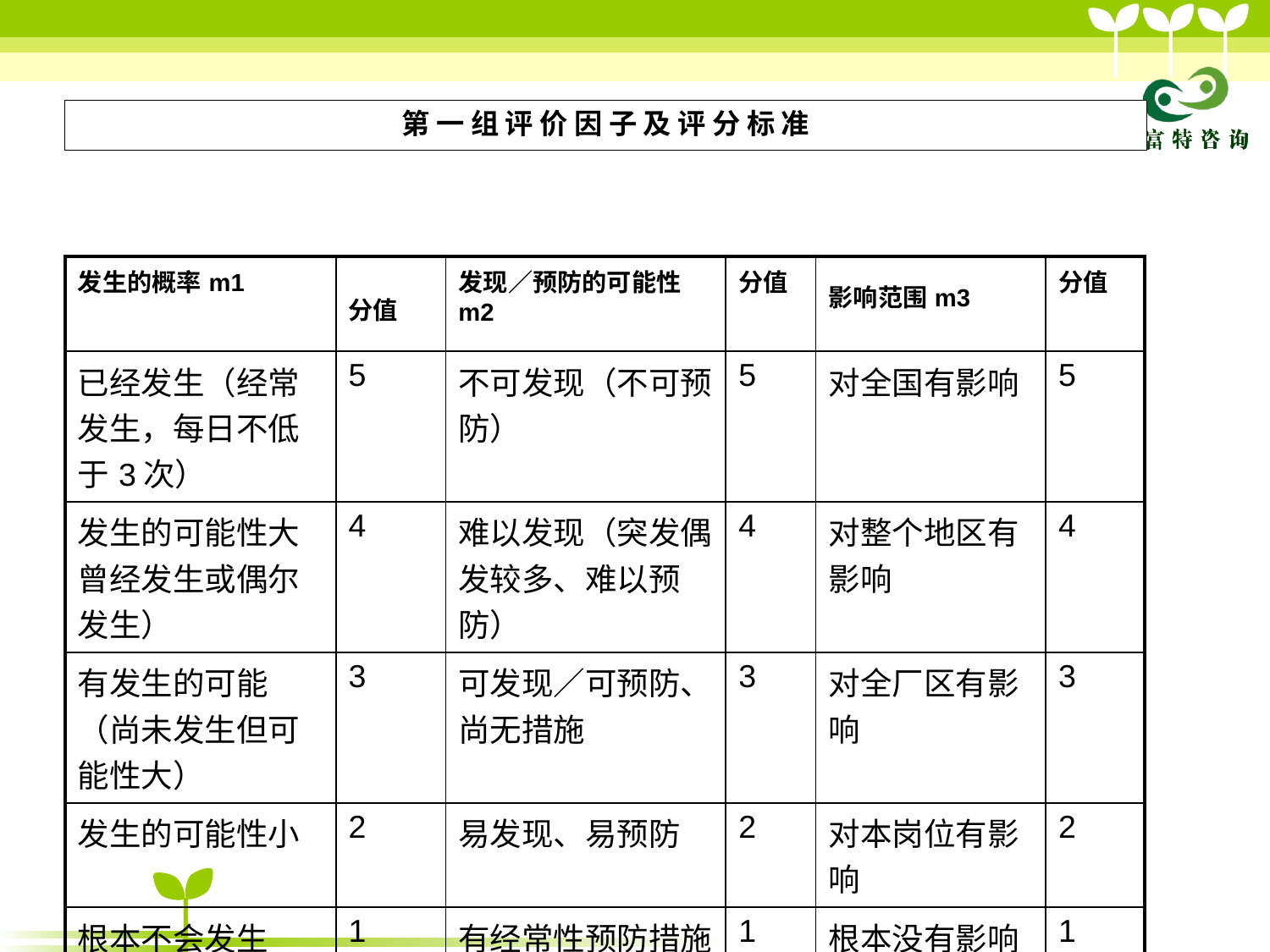

# 第 一 组 评 价 因 子 及 评 分 标 准
| 发生的概率m1 | 分值 | 发现／预防的可能性m2 | 分值 | 影响范围m3 | 分值 |
| --- | --- | --- | --- | --- | --- |
| 已经发生（经常发生，每日不低于3次） | 5 | 不可发现（不可预防） | 5 | 对全国有影响 | 5 |
| 发生的可能性大曾经发生或偶尔发生） | 4 | 难以发现（突发偶发较多、难以预防） | 4 | 对整个地区有影响 | 4 |
| 有发生的可能（尚未发生但可能性大） | 3 | 可发现／可预防、尚无措施 | 3 | 对全厂区有影响 | 3 |
| 发生的可能性小 | 2 | 易发现、易预防 | 2 | 对本岗位有影响 | 2 |
| 根本不会发生 | 1 | 有经常性预防措施 | 1 | 根本没有影响 | 1 |